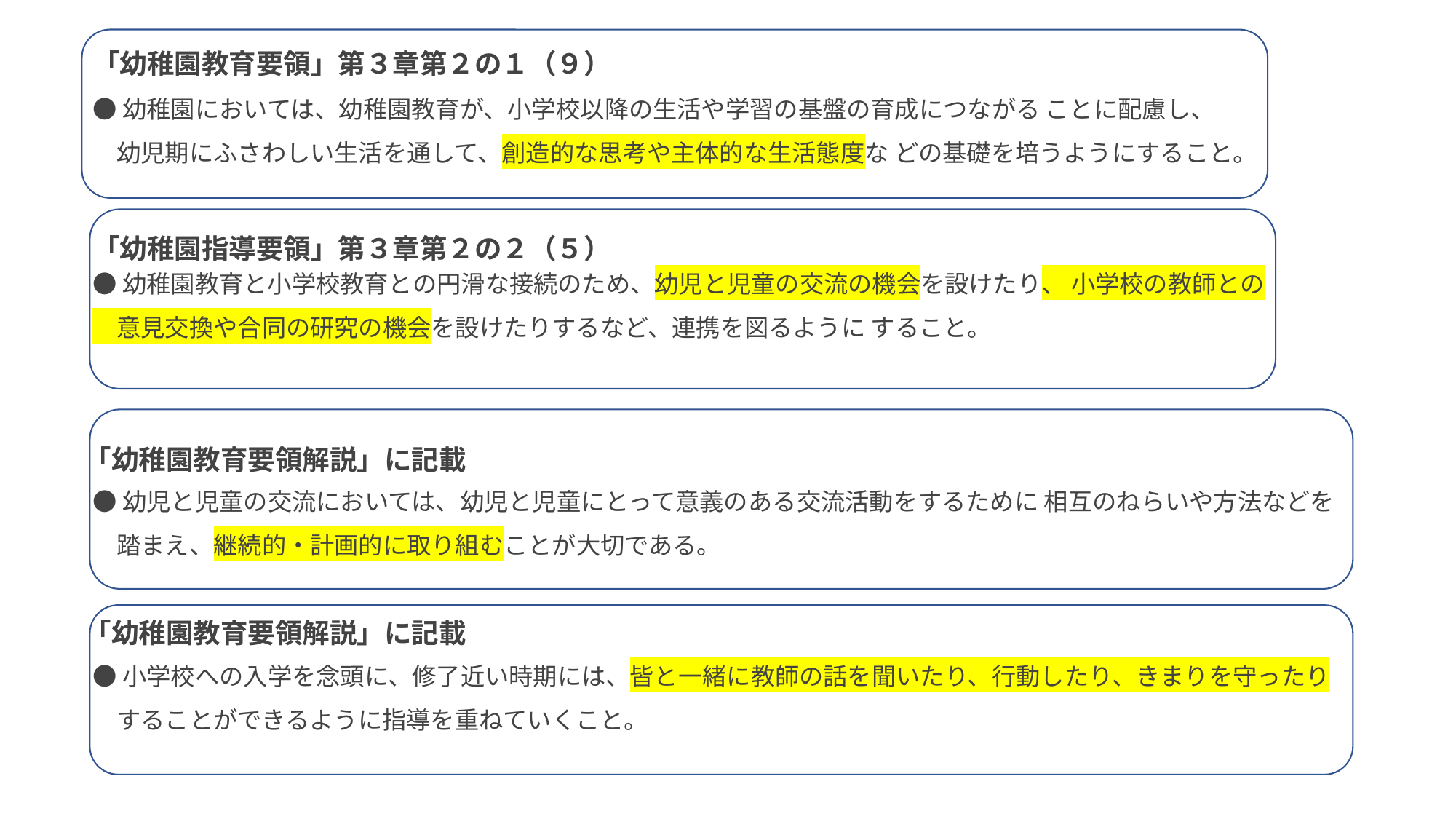

「幼稚園教育要領」第３章第２の１（９）
●幼稚園においては、幼稚園教育が、小学校以降の生活や学習の基盤の育成につながる ことに配慮し、
　幼児期にふさわしい生活を通して、創造的な思考や主体的な生活態度な どの基礎を培うようにすること。

●幼稚園教育と小学校教育との円滑な接続のため、幼児と児童の交流の機会を設けたり、 小学校の教師との
　意見交換や合同の研究の機会を設けたりするなど、連携を図るように すること。

●幼児と児童の交流においては、幼児と児童にとって意義のある交流活動をするために 相互のねらいや方法などを
　踏まえ、継続的・計画的に取り組むことが大切である。

●小学校への入学を念頭に、修了近い時期には、皆と一緒に教師の話を聞いたり、行動したり、きまりを守ったり
　することができるように指導を重ねていくこと。

「幼稚園指導要領」第３章第２の２（５）

「幼稚園教育要領解説」に記載

「幼稚園教育要領解説」に記載